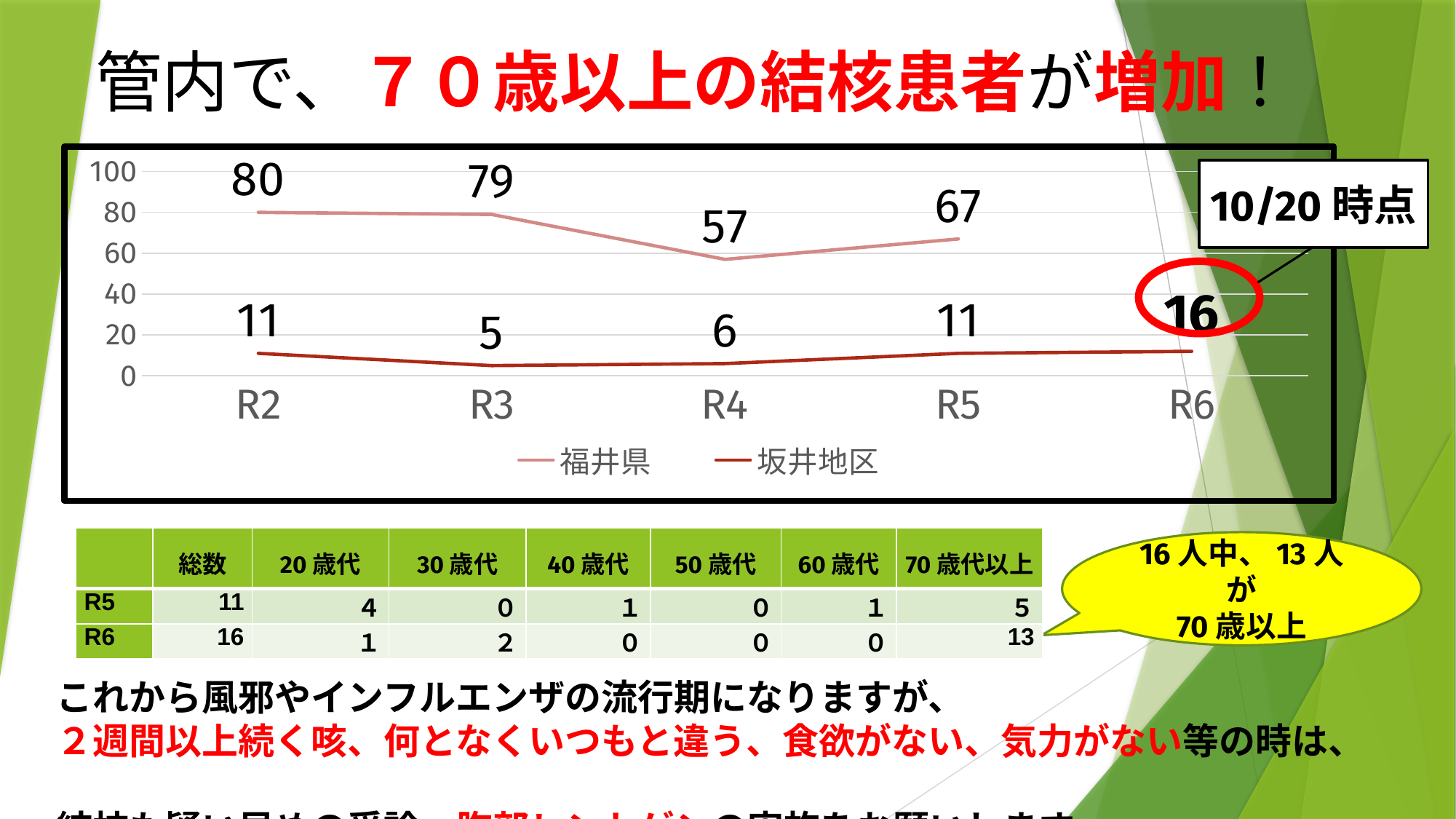

# 管内で、７０歳以上の結核患者が増加！

### Chart

| Category | 福井県 | 坂井地区 |
|---|---|---|
| R2 | 80.0 | 11.0 |
| R3 | 79.0 | 5.0 |
| R4 | 57.0 | 6.0 |
| R5 | 67.0 | 11.0 |
| R6 | None | 12.0 |
10/20時点

|  | 総数 | 20歳代 | 30歳代 | 40歳代 | 50歳代 | 60歳代 | 70歳代以上 |
| --- | --- | --- | --- | --- | --- | --- | --- |
| R5 | 11 | ４ | ０ | １ | ０ | １ | ５ |
| R6 | 16 | １ | ２ | ０ | ０ | ０ | 13 |
16人中、13人が
70歳以上
これから風邪やインフルエンザの流行期になりますが、
２週間以上続く咳、何となくいつもと違う、食欲がない、気力がない等の時は、
結核も疑い早めの受診、胸部レントゲンの実施をお願いします。